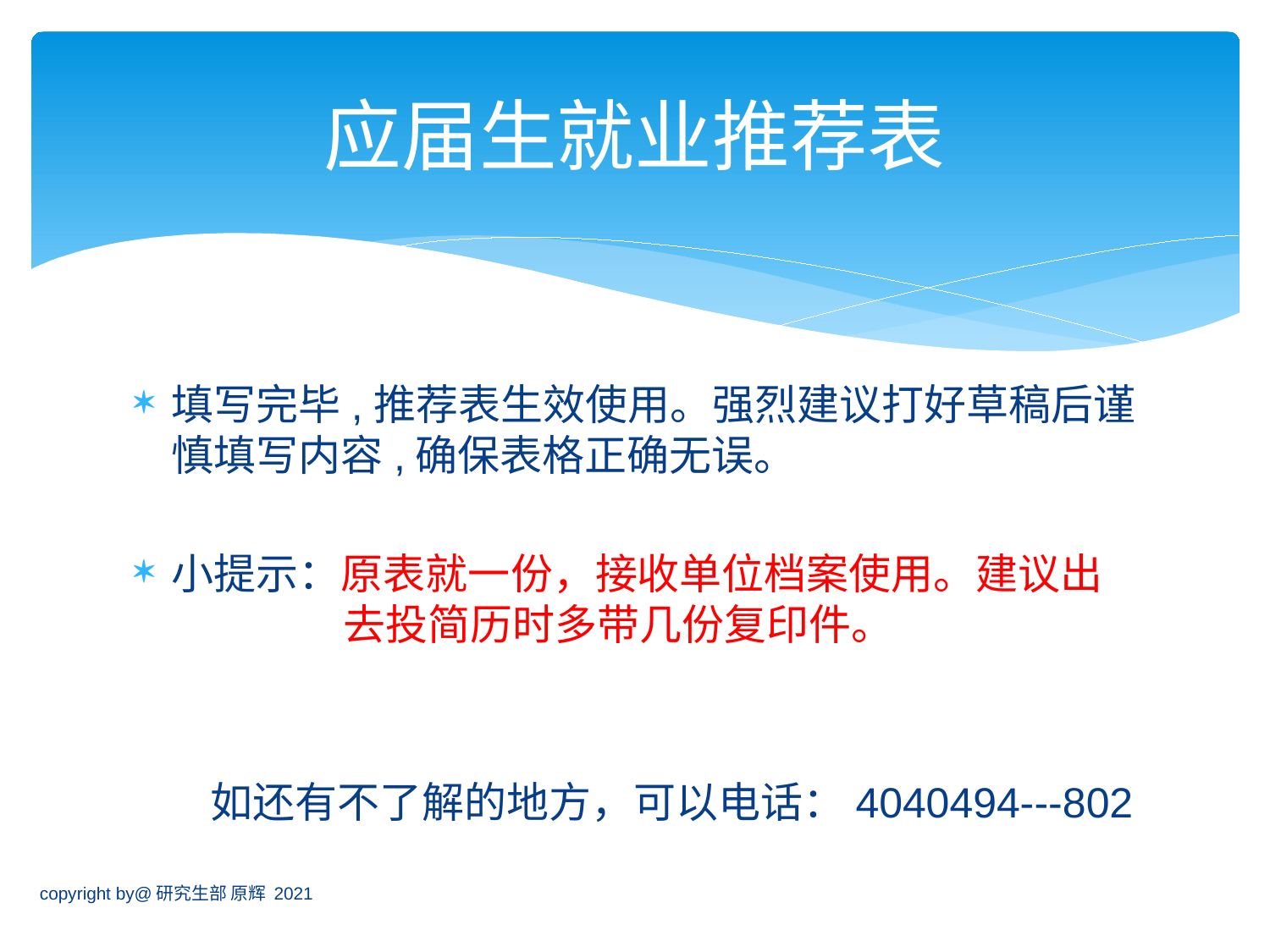

# 应届生就业推荐表
填写完毕,推荐表生效使用。强烈建议打好草稿后谨慎填写内容,确保表格正确无误。

小提示：原表就一份，接收单位档案使用。建议出
                  去投简历时多带几份复印件。

       如还有不了解的地方，可以电话：4040494---802
copyright by@研究生部 原辉 2021